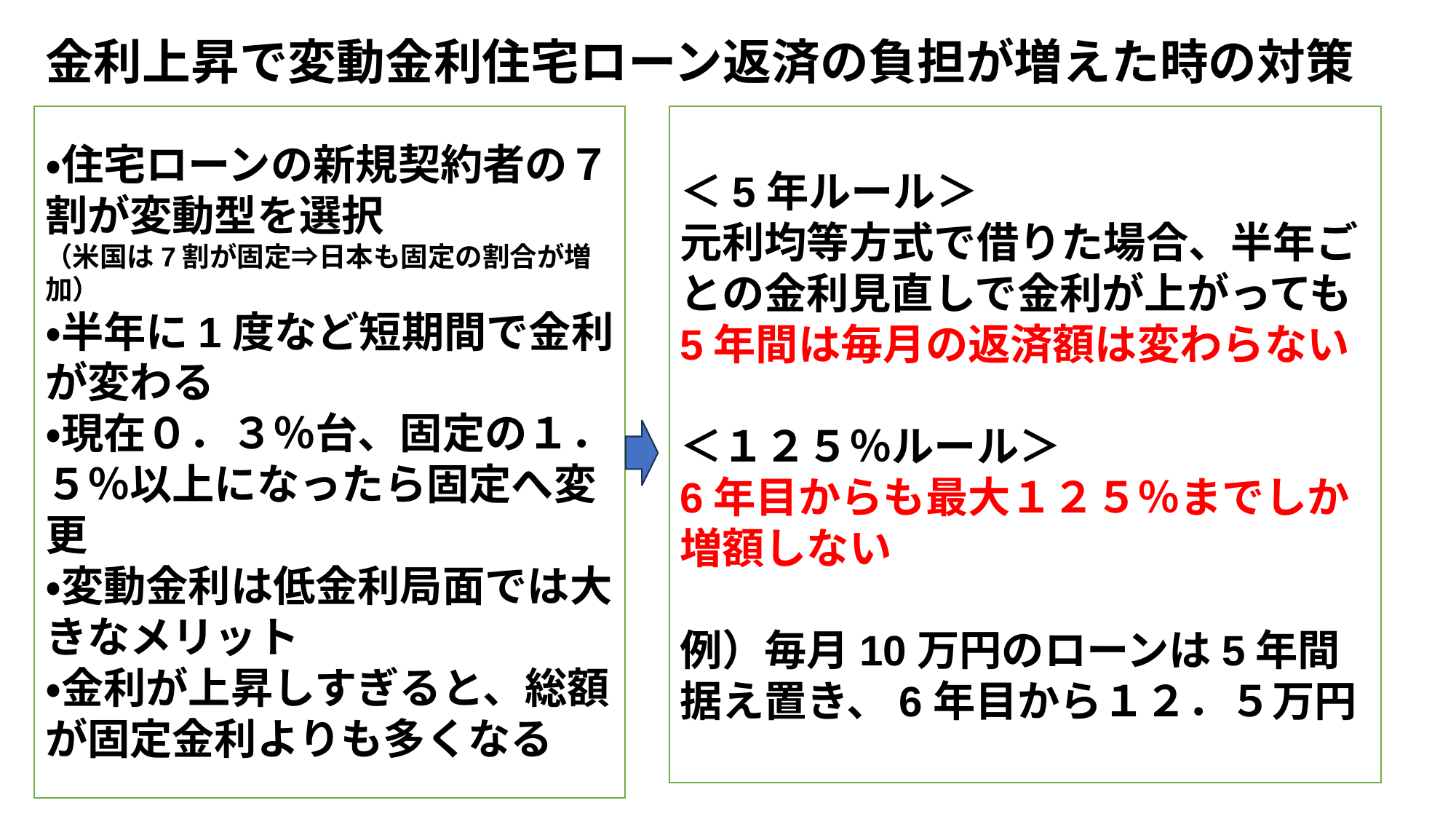

# 金利上昇で変動金利住宅ローン返済の負担が増えた時の対策

・住宅ローンの新規契約者の７割が変動型を選択
（米国は7割が固定⇒日本も固定の割合が増加）
・半年に1度など短期間で金利が変わる
・現在０．３％台、固定の１．５％以上になったら固定へ変更
・変動金利は低金利局面では大きなメリット
・金利が上昇しすぎると、総額が固定金利よりも多くなる

＜5年ルール＞
元利均等方式で借りた場合、半年ごとの金利見直しで金利が上がっても5年間は毎月の返済額は変わらない

＜１２５％ルール＞
6年目からも最大１２５％までしか増額しない

例）毎月10万円のローンは5年間据え置き、6年目から１２．５万円